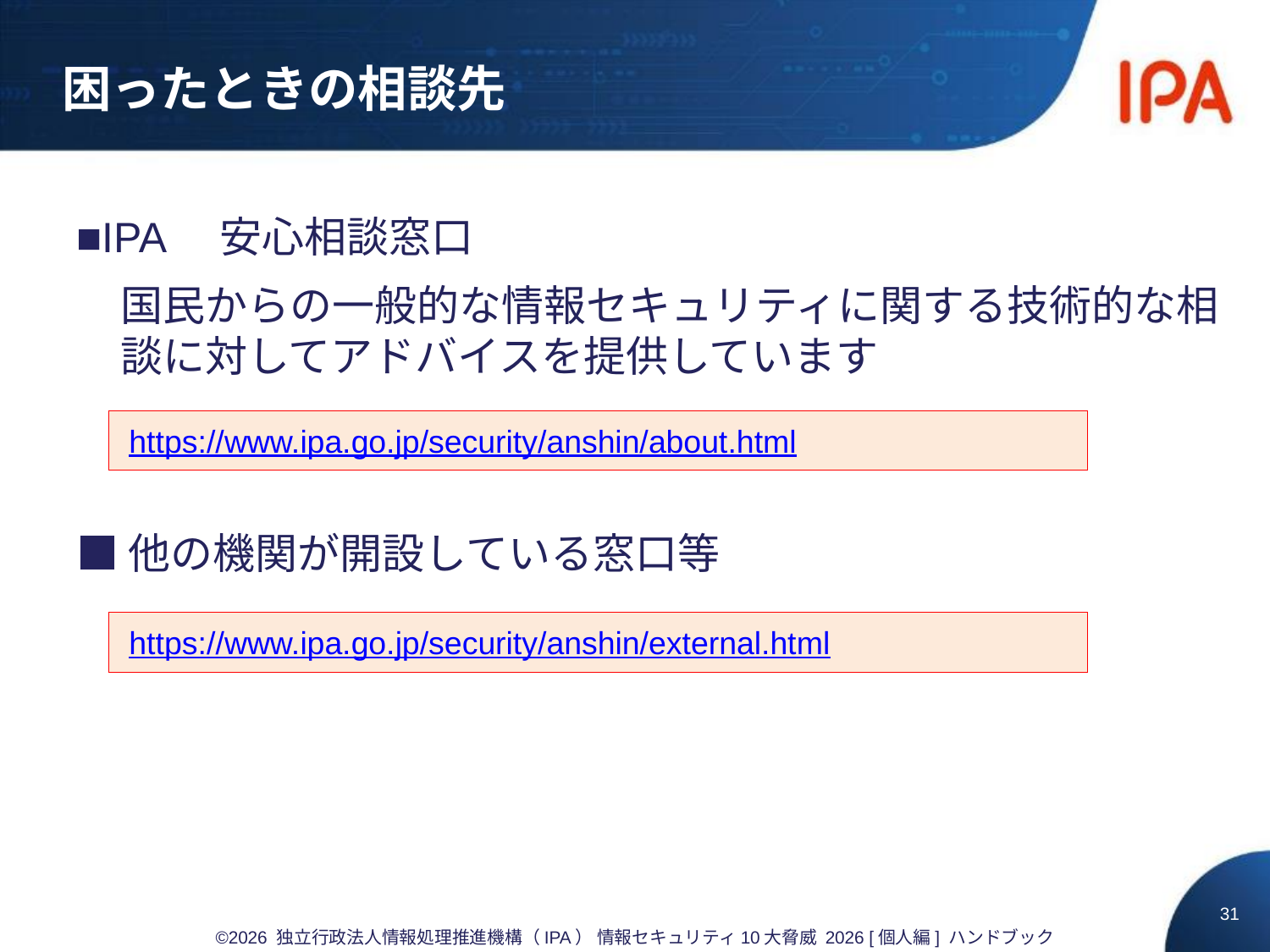

# 困ったときの相談先
■IPA　安心相談窓口

国民からの一般的な情報セキュリティに関する技術的な相談に対してアドバイスを提供しています
https://www.ipa.go.jp/security/anshin/about.html
■他の機関が開設している窓口等

https://www.ipa.go.jp/security/anshin/external.html
31